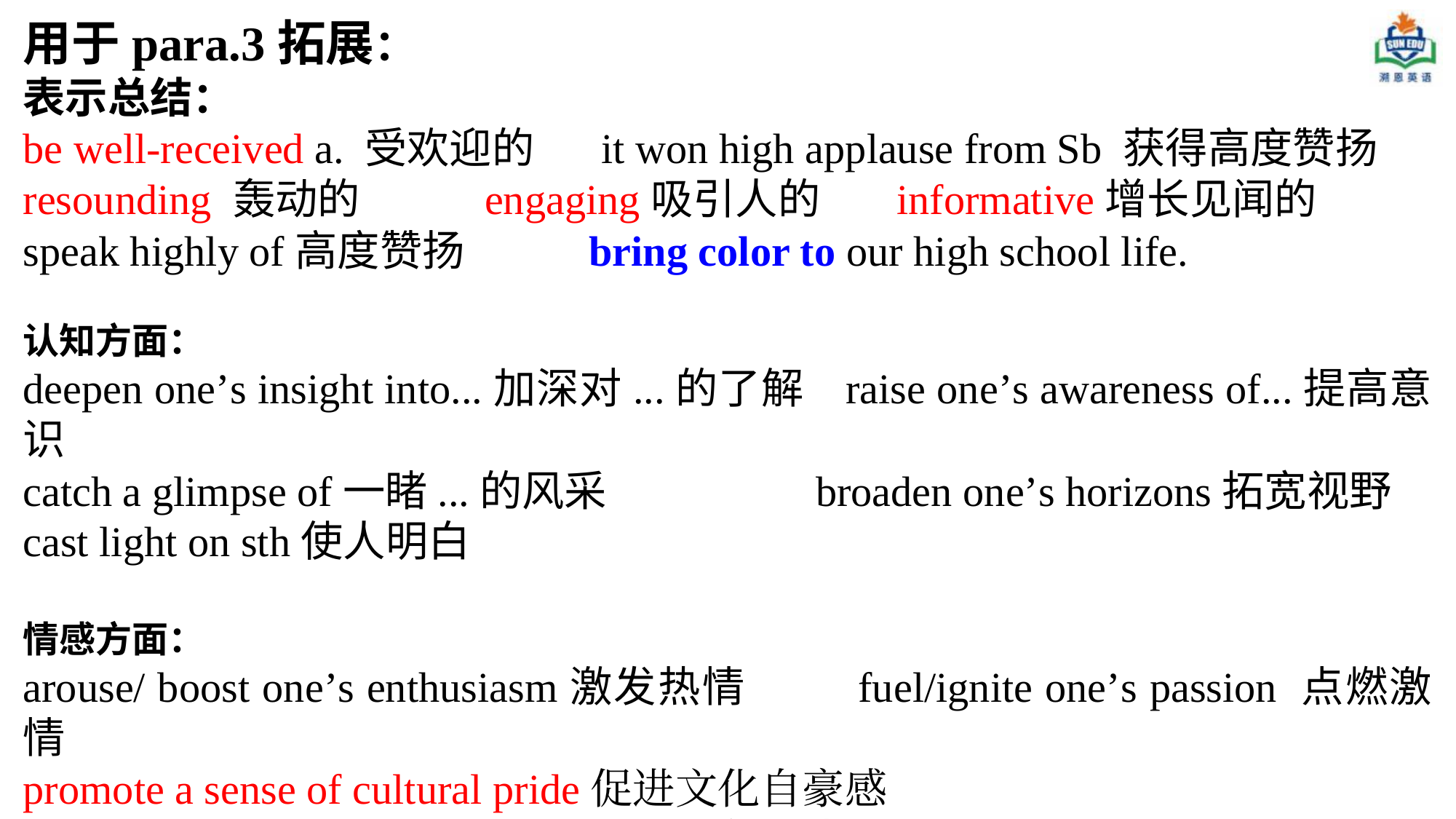

用于para.3拓展：
表示总结：
be well-received a. 受欢迎的      it won high applause from Sb 获得高度赞扬
resounding 轰动的            engaging吸引人的       informative增长见闻的
speak highly of高度赞扬            bring color to our high school life.

认知方面：
deepen one’s insight into...加深对...的了解   raise one’s awareness of...提高意识
catch a glimpse of一睹...的风采                     broaden one’s horizons拓宽视野
cast light on sth使人明白

情感方面：
arouse/ boost one’s enthusiasm激发热情         fuel/ignite one’s passion 点燃激情
promote a sense of cultural pride促进文化自豪感
immerse sb in the charm of...沉浸在...魅力中
strengthen/enhance our cultural confidence增强文化自信